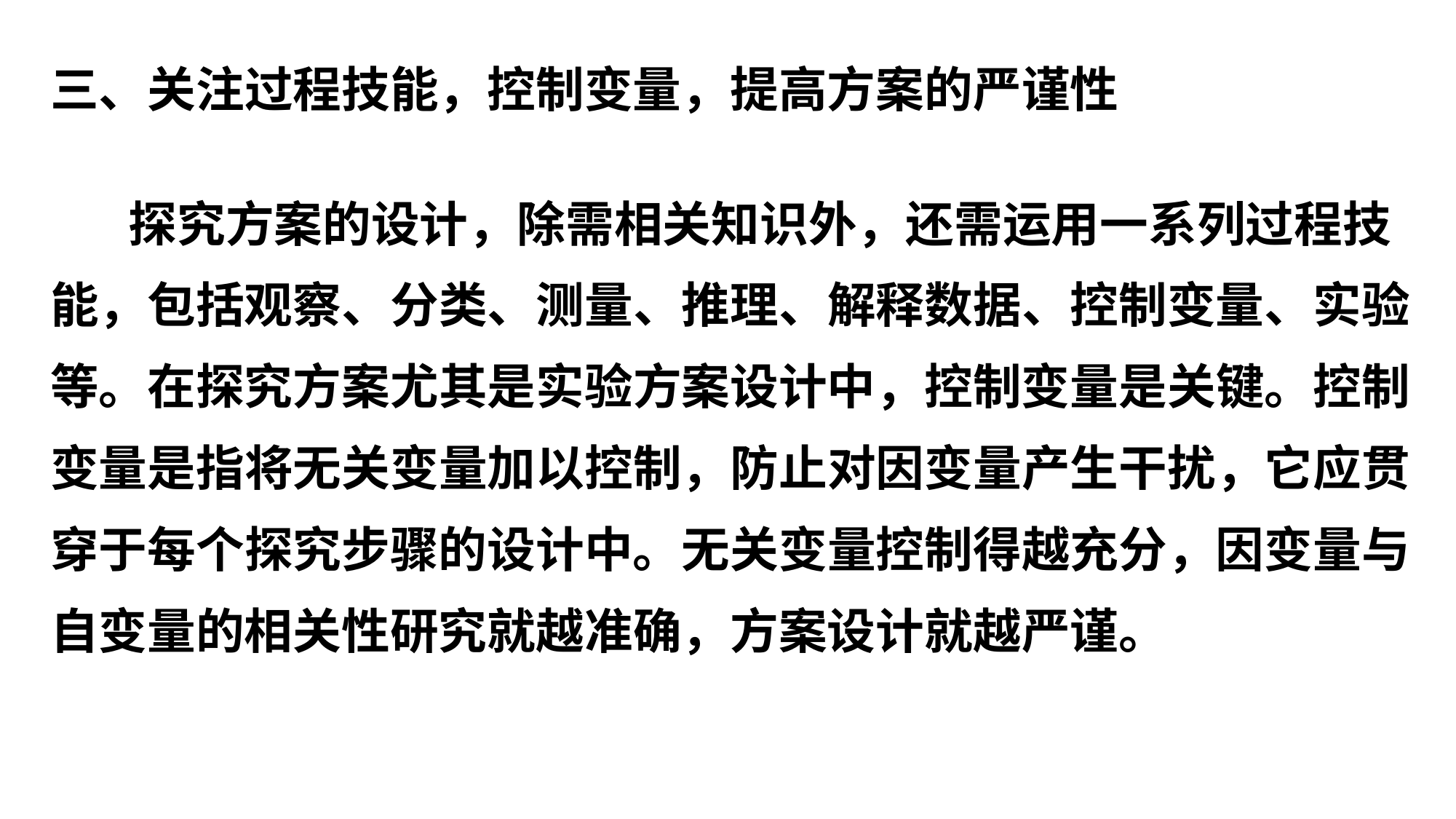

三、关注过程技能，控制变量，提高方案的严谨性
      探究方案的设计，除需相关知识外，还需运用一系列过程技能，包括观察、分类、测量、推理、解释数据、控制变量、实验等。在探究方案尤其是实验方案设计中，控制变量是关键。控制变量是指将无关变量加以控制，防止对因变量产生干扰，它应贯穿于每个探究步骤的设计中。无关变量控制得越充分，因变量与自变量的相关性研究就越准确，方案设计就越严谨。